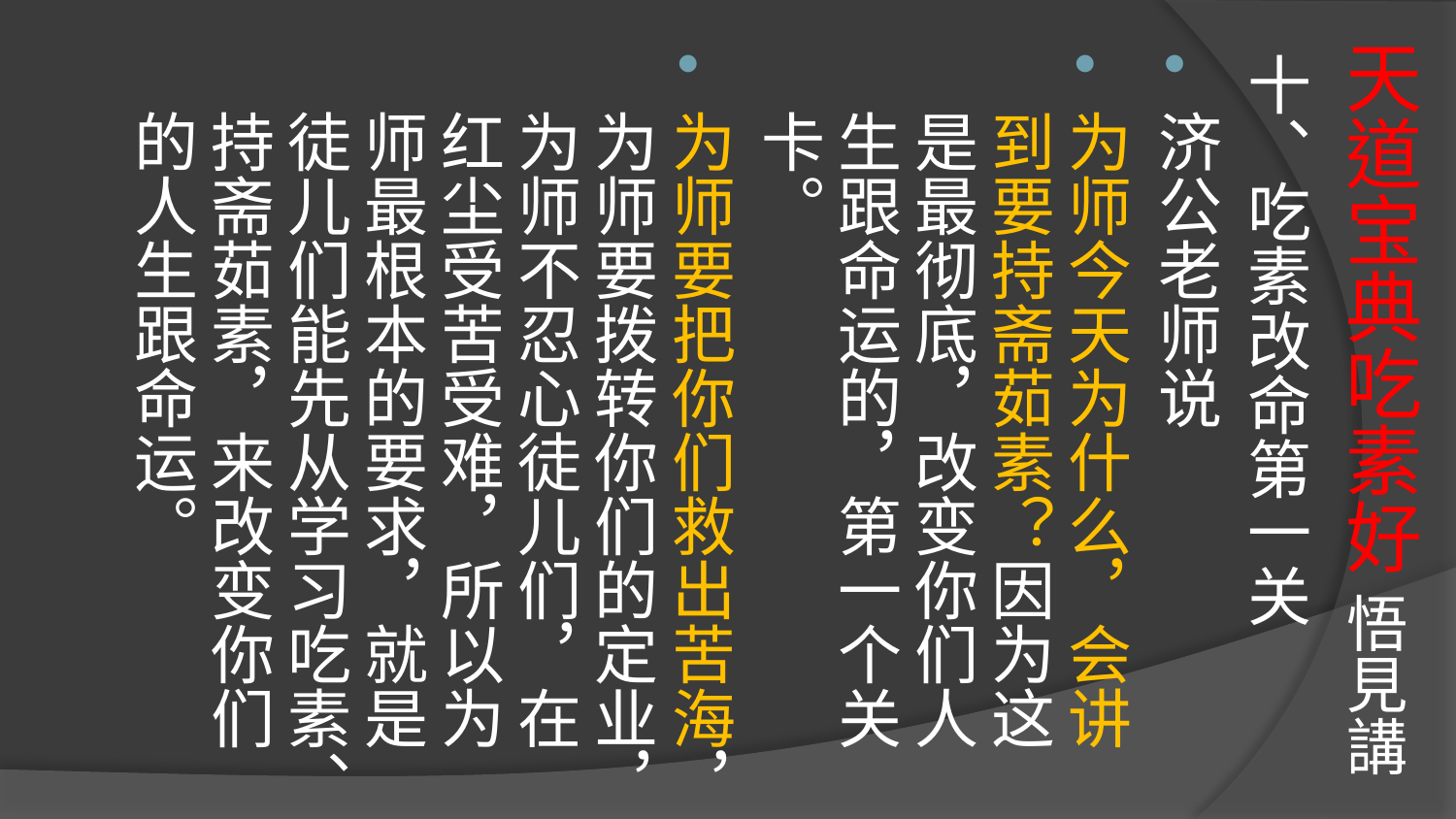

# 天道宝典吃素好 悟見講
十、吃素改命第一关
济公老师说
为师今天为什么，会讲到要持斋茹素？因为这是最彻底，改变你们人生跟命运的，第一个关卡。
为师要把你们救出苦海，为师要拨转你们的定业，为师不忍心徒儿们，在红尘受苦受难，所以为师最根本的要求，就是徒儿们能先从学习吃素、持斋茹素，来改变你们的人生跟命运。